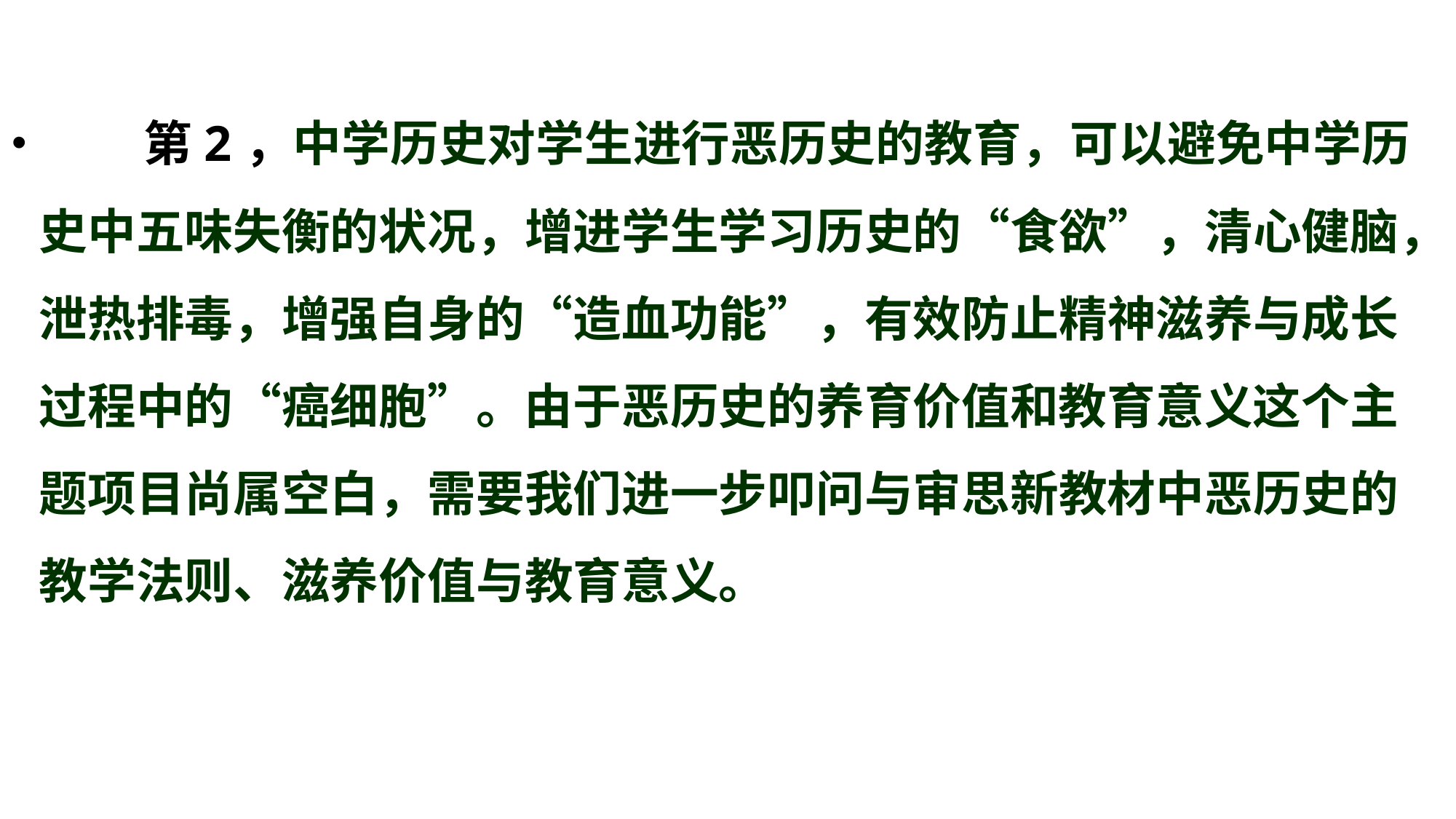

第2，中学历史对学生进行恶历史的教育，可以避免中学历史中五味失衡的状况，增进学生学习历史的“食欲”，清心健脑，泄热排毒，增强自身的“造血功能”，有效防止精神滋养与成长过程中的“癌细胞”。由于恶历史的养育价值和教育意义这个主题项目尚属空白，需要我们进一步叩问与审思新教材中恶历史的教学法则、滋养价值与教育意义。
#